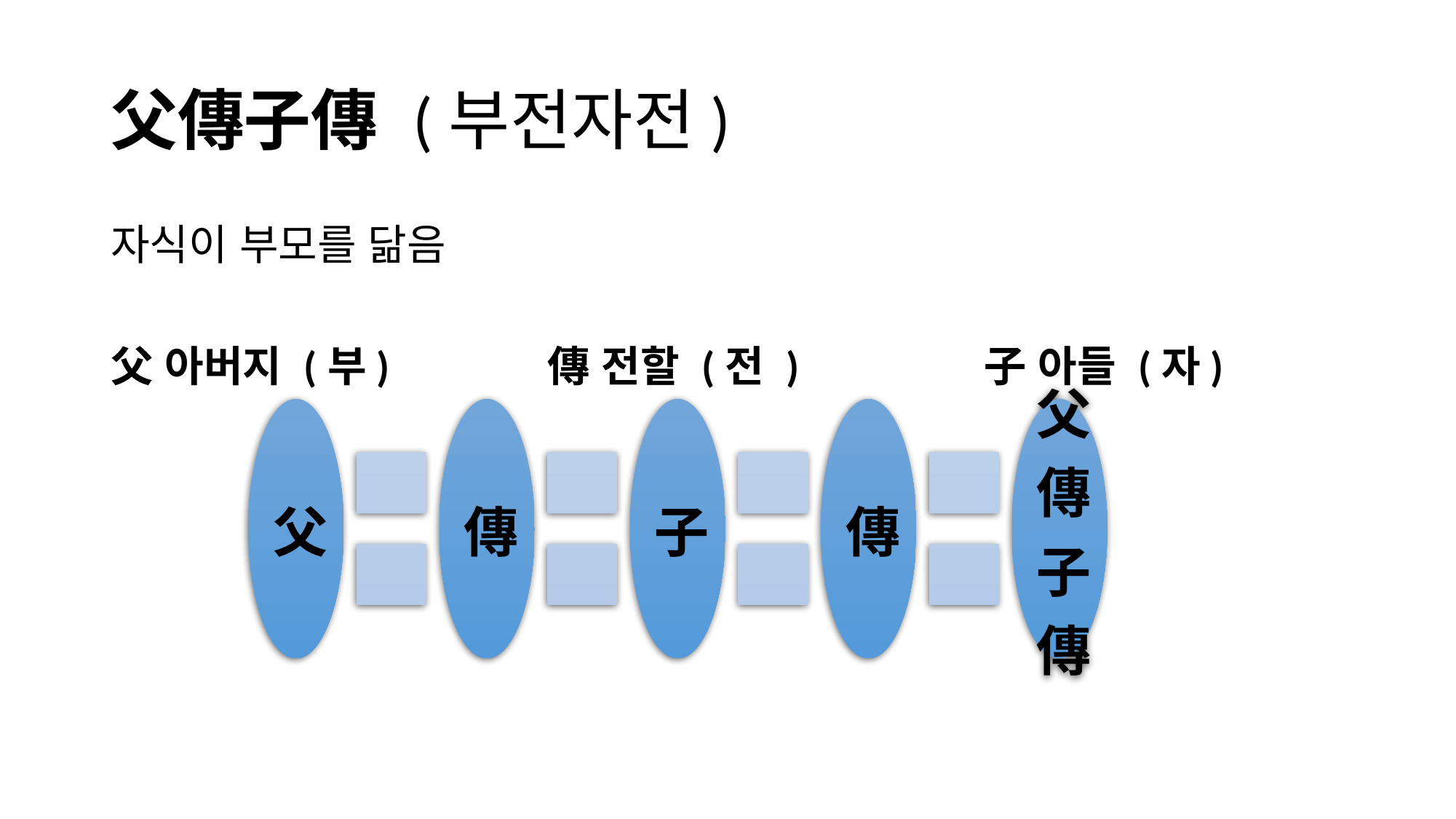

# 父傳子傳 (부전자전)
자식이 부모를 닮음

父 아버지 (부) 		傳 전할 (전 ) 		子 아들 (자)

父
傳
子
傳
父傳子傳